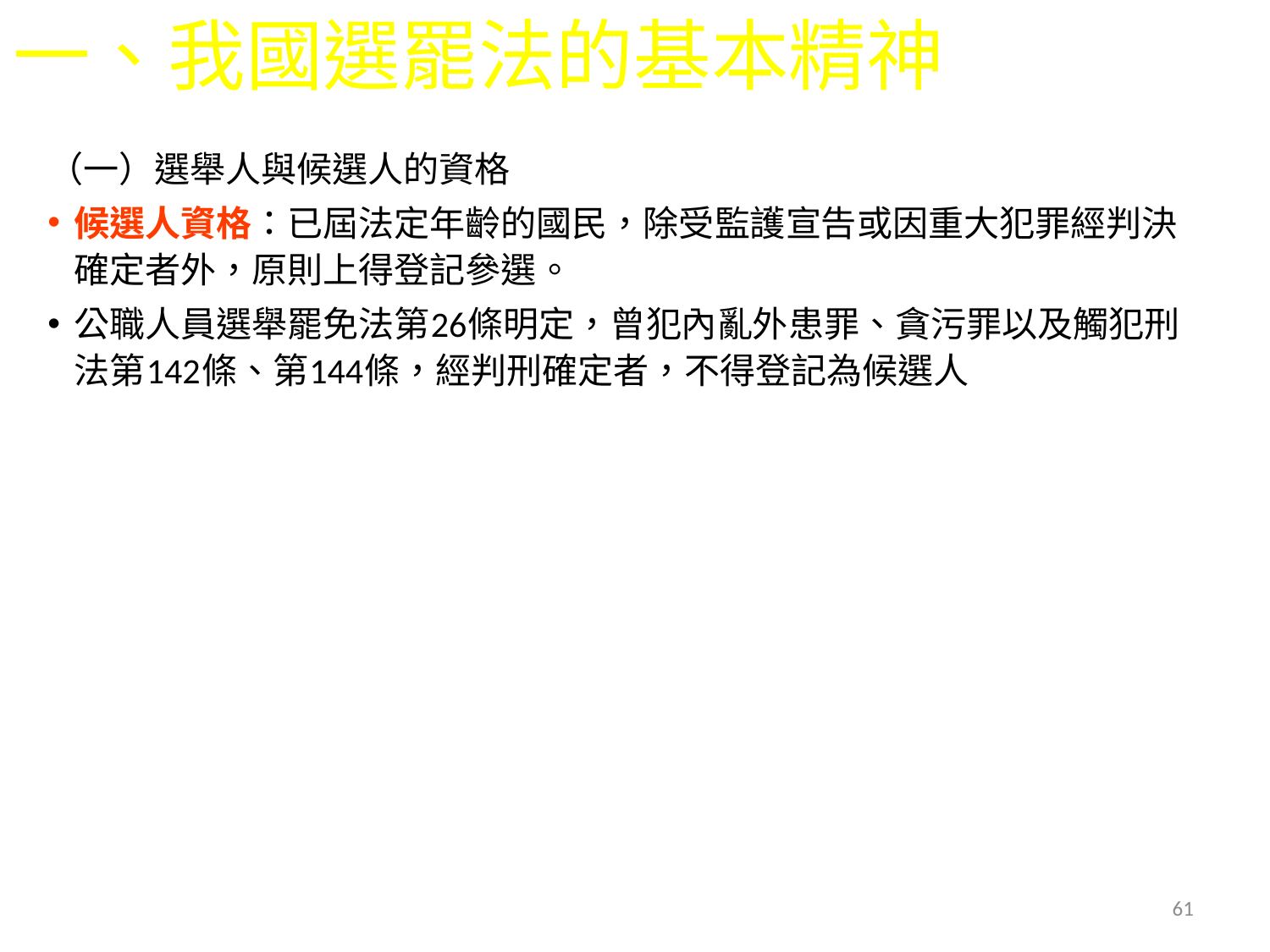

# 一、我國選罷法的基本精神
（一）選舉人與候選人的資格
候選人資格：已屆法定年齡的國民，除受監護宣告或因重大犯罪經判決確定者外，原則上得登記參選。
公職人員選舉罷免法第26條明定，曾犯內亂外患罪、貪污罪以及觸犯刑法第142條、第144條，經判刑確定者，不得登記為候選人

61